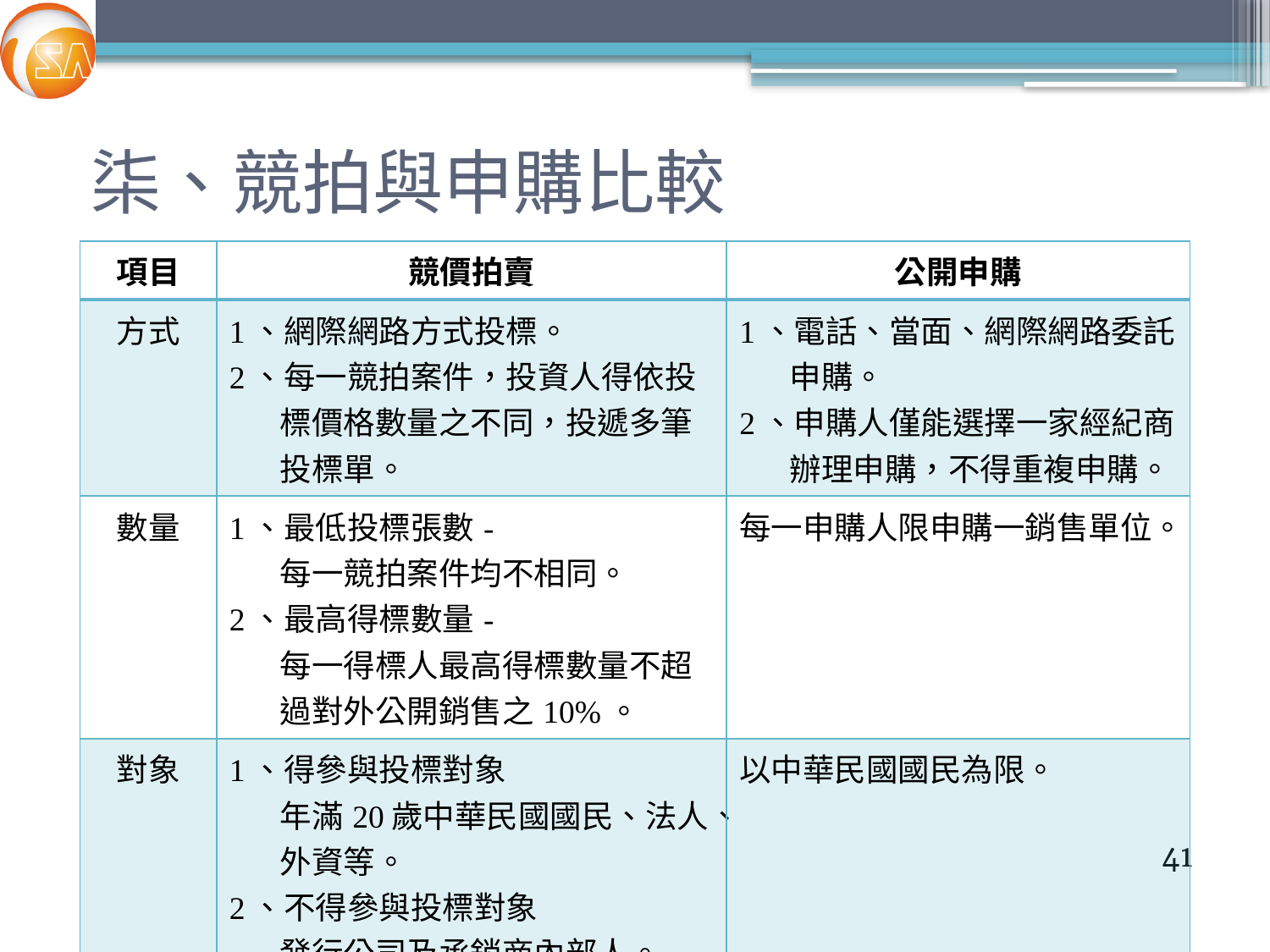

# 柒、競拍與申購比較
| 項目 | 競價拍賣 | 公開申購 |
| --- | --- | --- |
| 方式 | 1、網際網路方式投標。 2、每一競拍案件，投資人得依投標價格數量之不同，投遞多筆投標單。 | 1、電話、當面、網際網路委託申購。 2、申購人僅能選擇一家經紀商辦理申購，不得重複申購。 |
| 數量 | 1、最低投標張數- 每一競拍案件均不相同。 2、最高得標數量- 每一得標人最高得標數量不超過對外公開銷售之10%。 | 每一申購人限申購一銷售單位。 |
| 對象 | 1、得參與投標對象 年滿20歲中華民國國民、法人、外資等。 2、不得參與投標對象 發行公司及承銷商內部人。 | 以中華民國國民為限。 |
41